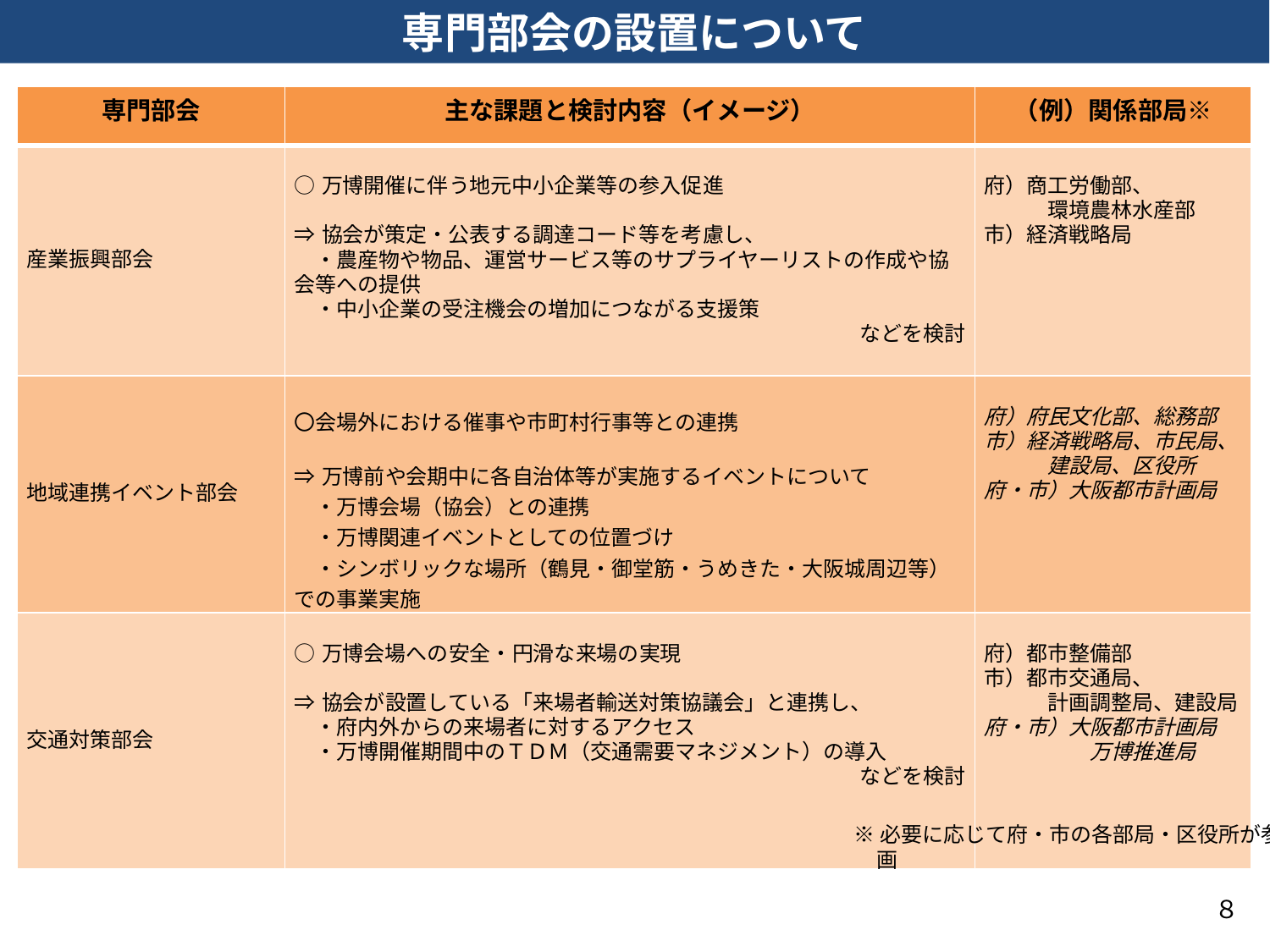

専門部会の設置について
| 専門部会 | 主な課題と検討内容（イメージ） | （例）関係部局※ |
| --- | --- | --- |
| 産業振興部会 | ○万博開催に伴う地元中小企業等の参入促進 ⇒協会が策定・公表する調達コード等を考慮し、 　・農産物や物品、運営サービス等のサプライヤーリストの作成や協会等への提供 　・中小企業の受注機会の増加につながる支援策 などを検討 | 府）商工労働部、 　　　環境農林水産部 市）経済戦略局 |
| 地域連携イベント部会 | 〇会場外における催事や市町村行事等との連携 ⇒万博前や会期中に各自治体等が実施するイベントについて 　・万博会場（協会）との連携 　・万博関連イベントとしての位置づけ 　・シンボリックな場所（鶴見・御堂筋・うめきた・大阪城周辺等）での事業実施　 などを検討 | 府）府民文化部、総務部 市）経済戦略局、市民局、 　　　建設局、区役所 府・市）大阪都市計画局 |
| 交通対策部会 | ○万博会場への安全・円滑な来場の実現 ⇒協会が設置している「来場者輸送対策協議会」と連携し、 　・府内外からの来場者に対するアクセス 　・万博開催期間中のＴＤＭ（交通需要マネジメント）の導入 などを検討 | 府）都市整備部　　 市）都市交通局、 　　　計画調整局、建設局 府・市）大阪都市計画局 　　　　　万博推進局 |
|  |  |  |
※必要に応じて府・市の各部局・区役所が参画
８